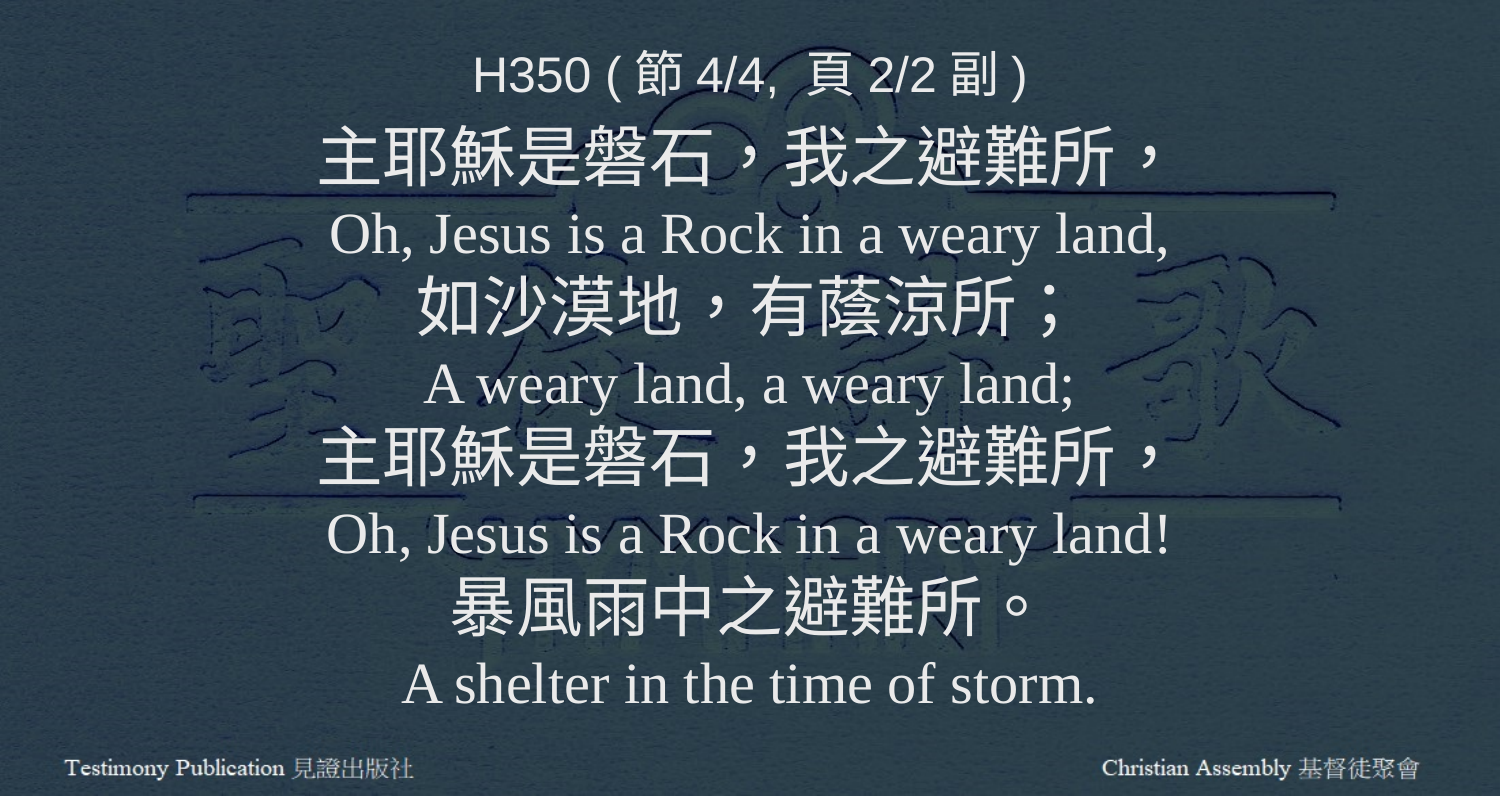

H350 (節4/4, 頁2/2副)
主耶穌是磐石，我之避難所，
Oh, Jesus is a Rock in a weary land,
如沙漠地，有蔭涼所；
A weary land, a weary land;
主耶穌是磐石，我之避難所，
Oh, Jesus is a Rock in a weary land!
暴風雨中之避難所。
A shelter in the time of storm.